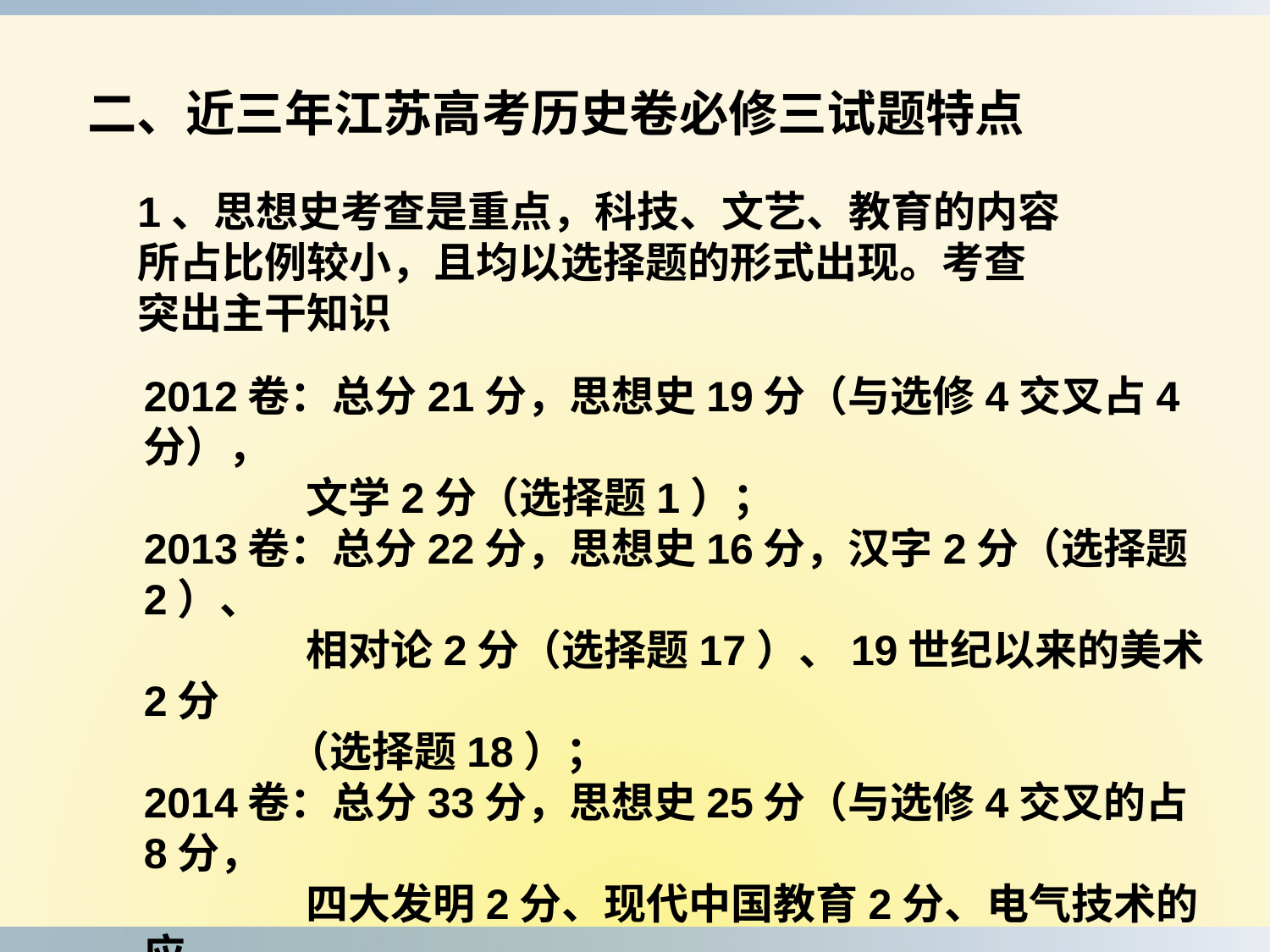

二、近三年江苏高考历史卷必修三试题特点
1、思想史考查是重点，科技、文艺、教育的内容所占比例较小，且均以选择题的形式出现。考查突出主干知识
2012卷：总分21分，思想史19分（与选修4交叉占4分），
                文学2分（选择题1）；
2013卷：总分22分，思想史16分，汉字2分（选择题2）、
                相对论2分（选择题17）、19世纪以来的美术2分
              （选择题18）；
2014卷：总分33分，思想史25分（与选修4交叉的占8分，
                四大发明2分、现代中国教育2分、电气技术的应
                用2分、浪漫主义文学2分